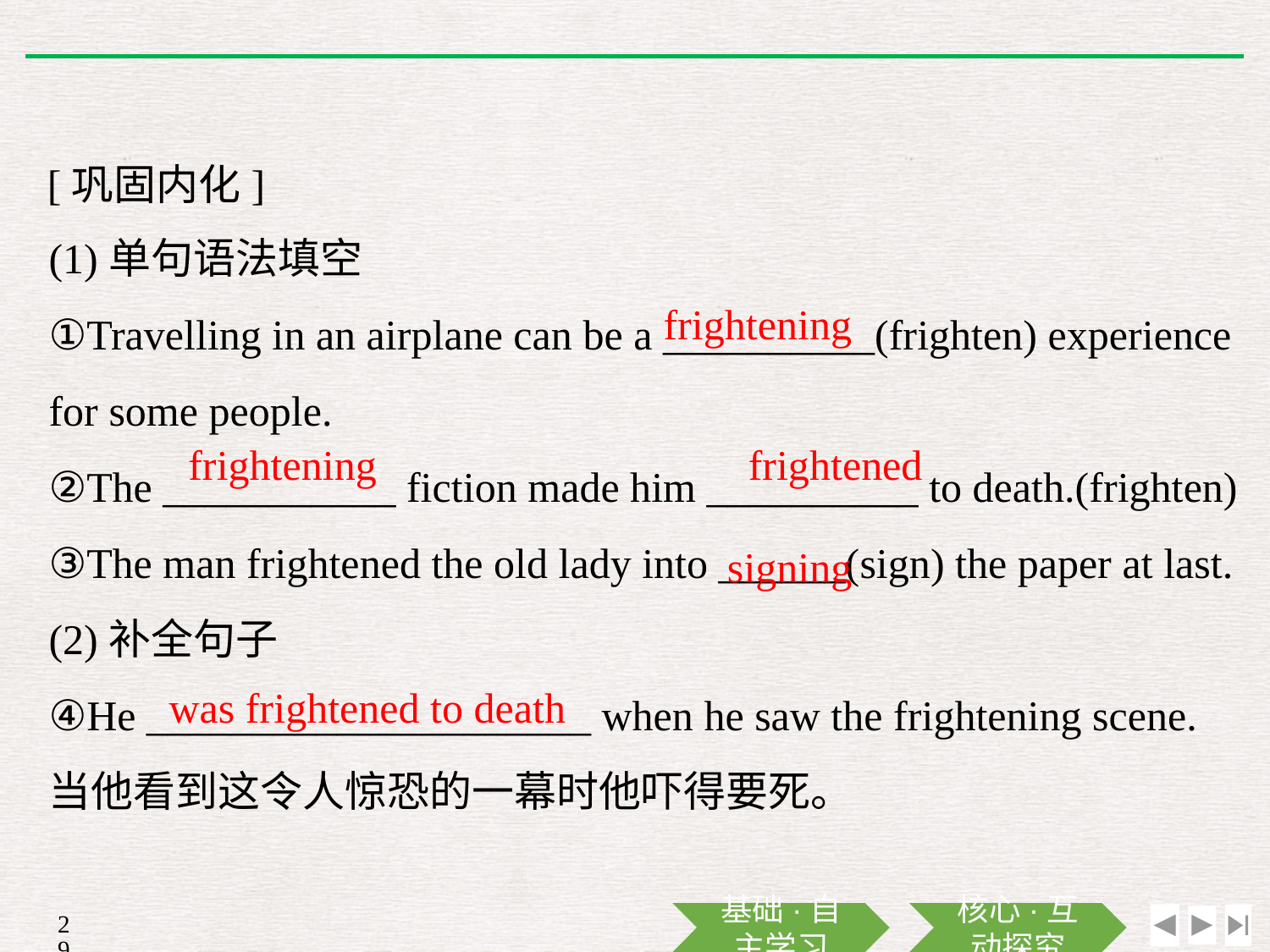

[巩固内化]
(1)单句语法填空
①Travelling in an airplane can be a __________(frighten) experience for some people.
②The ___________ fiction made him __________ to death.(frighten)
③The man frightened the old lady into ______(sign) the paper at last.
(2)补全句子
④He _____________________ when he saw the frightening scene.
当他看到这令人惊恐的一幕时他吓得要死。
frightening
frightening
frightened
signing
was frightened to death